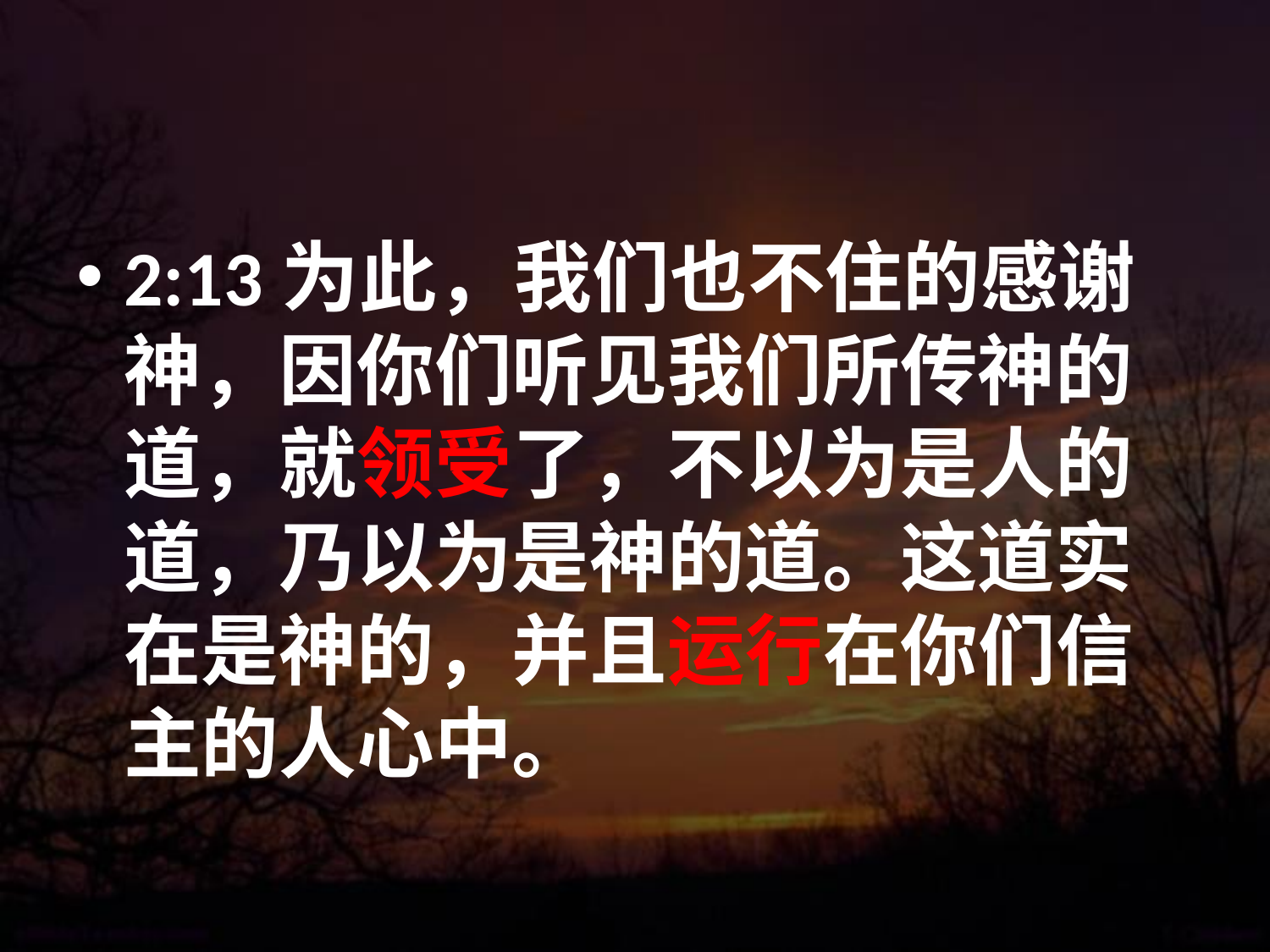

#
2:13为此，我们也不住的感谢神，因你们听见我们所传神的道，就领受了，不以为是人的道，乃以为是神的道。这道实在是神的，并且运行在你们信主的人心中。